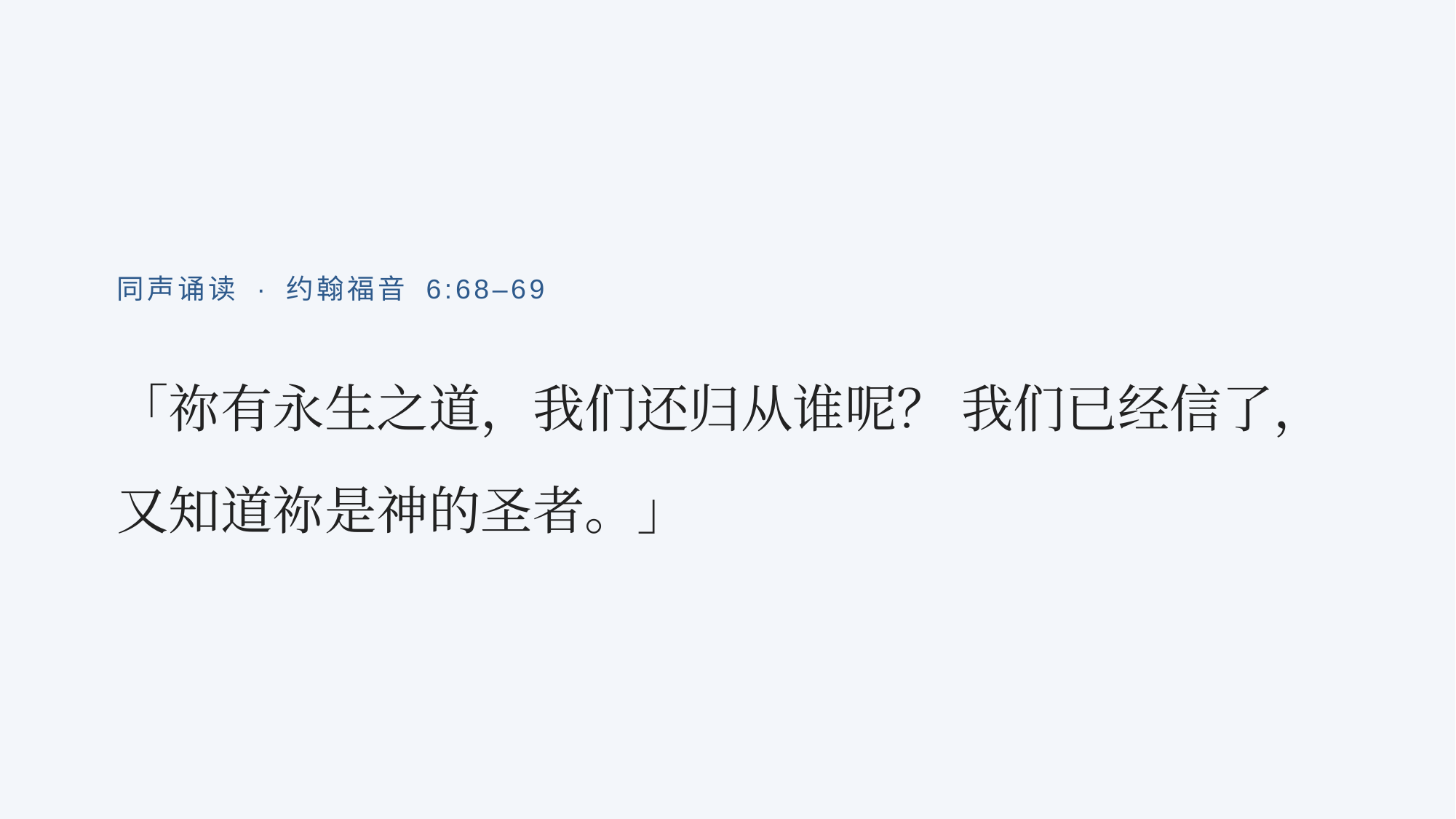

同声诵读 · 约翰福音 6:68–69
「祢有永生之道，我们还归从谁呢？ 我们已经信了，又知道祢是神的圣者。」